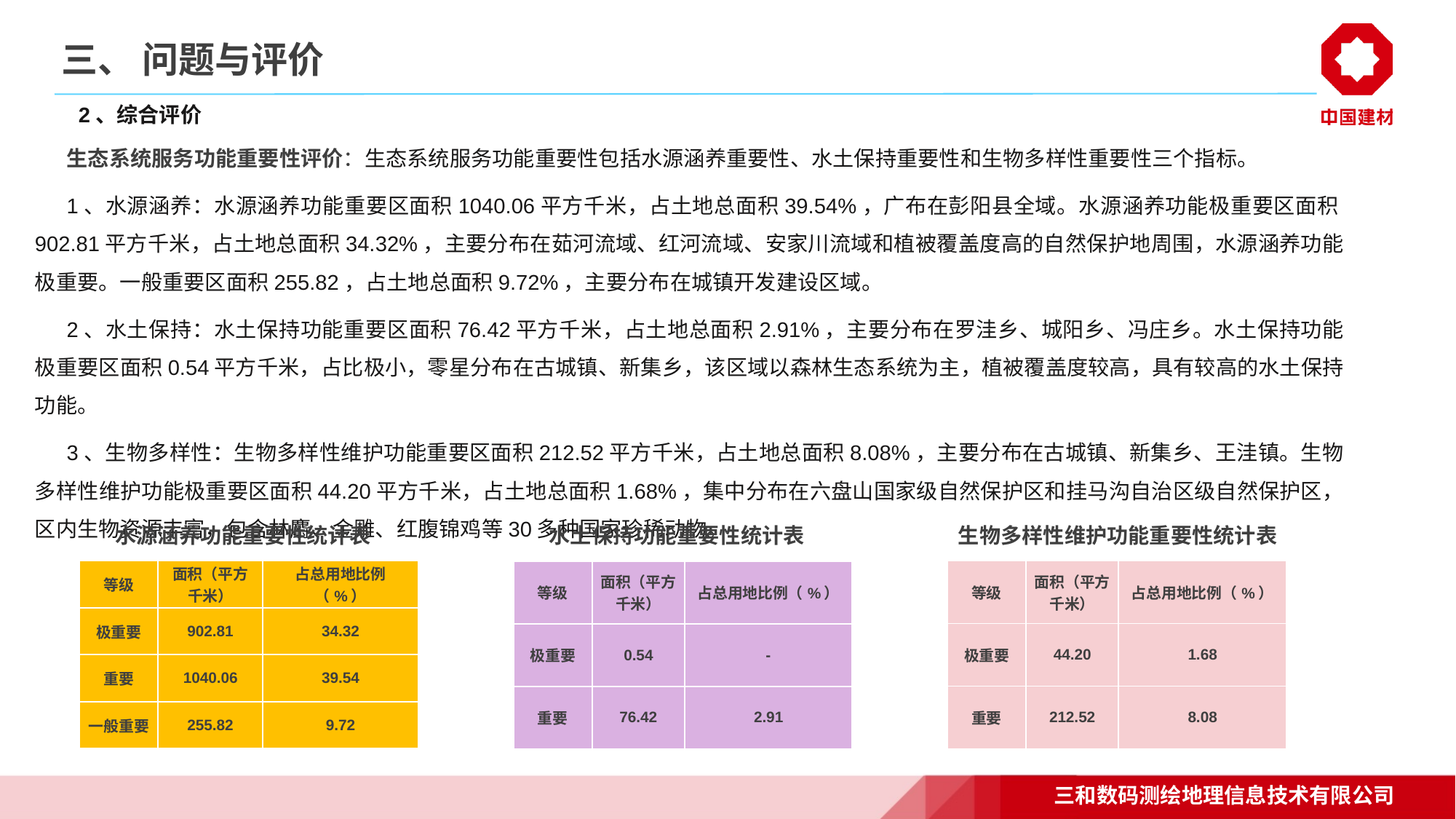

# 三、 问题与评价
2、综合评价
生态系统服务功能重要性评价：生态系统服务功能重要性包括水源涵养重要性、水土保持重要性和生物多样性重要性三个指标。
1、水源涵养：水源涵养功能重要区面积1040.06平方千米，占土地总面积39.54%，广布在彭阳县全域。水源涵养功能极重要区面积902.81平方千米，占土地总面积34.32%，主要分布在茹河流域、红河流域、安家川流域和植被覆盖度高的自然保护地周围，水源涵养功能极重要。一般重要区面积255.82，占土地总面积9.72%，主要分布在城镇开发建设区域。
2、水土保持：水土保持功能重要区面积76.42平方千米，占土地总面积2.91%，主要分布在罗洼乡、城阳乡、冯庄乡。水土保持功能极重要区面积0.54平方千米，占比极小，零星分布在古城镇、新集乡，该区域以森林生态系统为主，植被覆盖度较高，具有较高的水土保持功能。
3、生物多样性：生物多样性维护功能重要区面积212.52平方千米，占土地总面积8.08%，主要分布在古城镇、新集乡、王洼镇。生物多样性维护功能极重要区面积44.20平方千米，占土地总面积1.68%，集中分布在六盘山国家级自然保护区和挂马沟自治区级自然保护区，区内生物资源丰富，包含林麝、金雕、红腹锦鸡等30多种国家珍稀动物。
水源涵养功能重要性统计表
生物多样性维护功能重要性统计表
水土保持功能重要性统计表
| 等级 | 面积（平方千米） | 占总用地比例（%） |
| --- | --- | --- |
| 极重要 | 902.81 | 34.32 |
| 重要 | 1040.06 | 39.54 |
| 一般重要 | 255.82 | 9.72 |
| 等级 | 面积（平方千米） | 占总用地比例（%） |
| --- | --- | --- |
| 极重要 | 44.20 | 1.68 |
| 重要 | 212.52 | 8.08 |
| 等级 | 面积（平方千米） | 占总用地比例（%） |
| --- | --- | --- |
| 极重要 | 0.54 | - |
| 重要 | 76.42 | 2.91 |